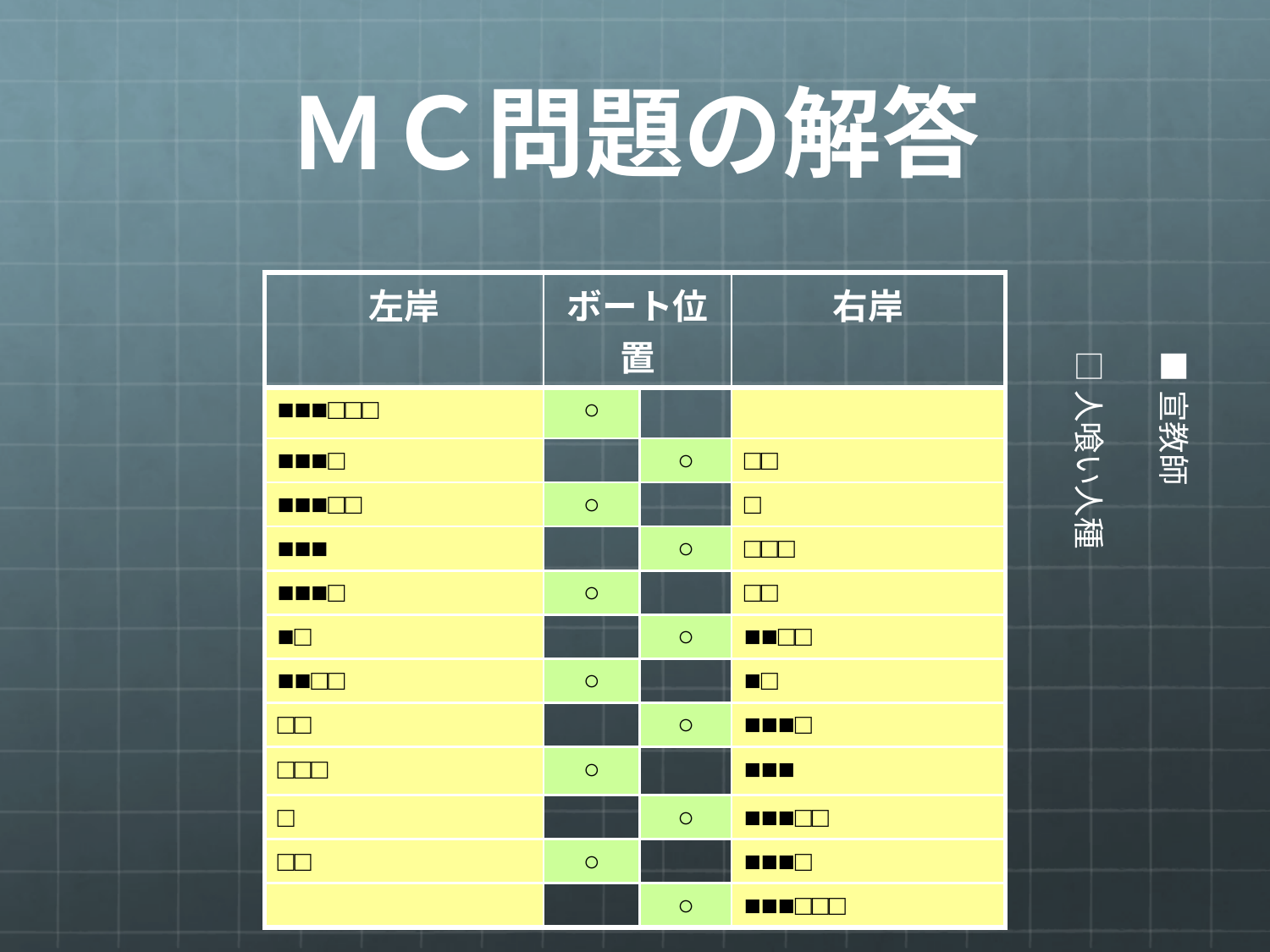

# ＭＣ問題の解答
| 左岸 | ボート位置 |  | 右岸 |
| --- | --- | --- | --- |
| ■■■□□□ | ○ |  |  |
| ■■■□ |  | ○ | □□ |
| ■■■□□ | ○ |  | □ |
| ■■■ |  | ○ | □□□ |
| ■■■□ | ○ |  | □□ |
| ■□ |  | ○ | ■■□□ |
| ■■□□ | ○ |  | ■□ |
| □□ |  | ○ | ■■■□ |
| □□□ | ○ |  | ■■■ |
| □ |  | ○ | ■■■□□ |
| □□ | ○ |  | ■■■□ |
|  |  | ○ | ■■■□□□ |
□人喰い人種
■宣教師